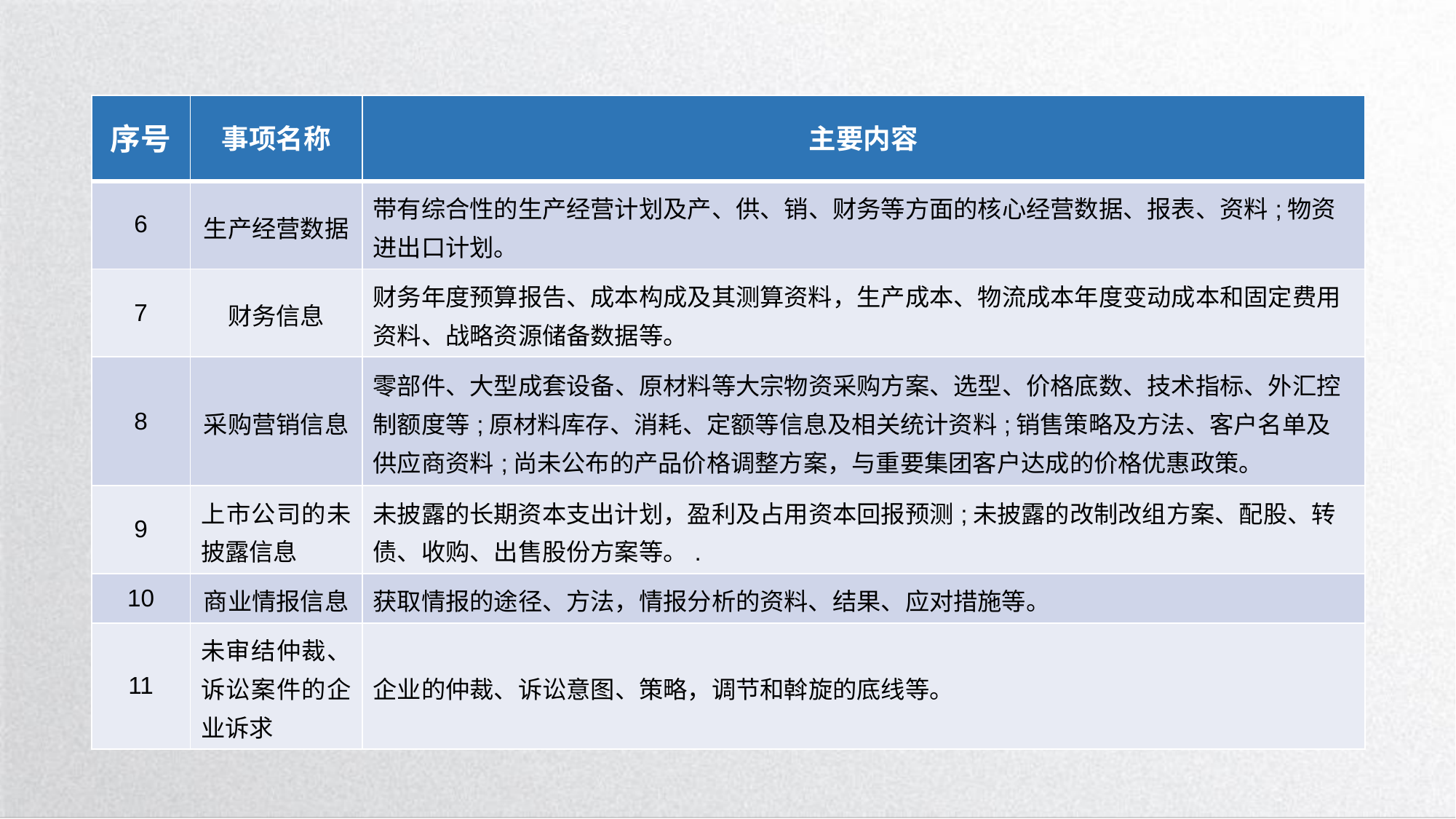

| 序号 | 事项名称 | 主要内容 |
| --- | --- | --- |
| 6 | 生产经营数据 | 带有综合性的生产经营计划及产、供、销、财务等方面的核心经营数据、报表、资料;物资进出口计划。 |
| 7 | 财务信息 | 财务年度预算报告、成本构成及其测算资料，生产成本、物流成本年度变动成本和固定费用资料、战略资源储备数据等。 |
| 8 | 采购营销信息 | 零部件、大型成套设备、原材料等大宗物资采购方案、选型、价格底数、技术指标、外汇控制额度等;原材料库存、消耗、定额等信息及相关统计资料;销售策略及方法、客户名单及供应商资料;尚未公布的产品价格调整方案，与重要集团客户达成的价格优惠政策。 |
| 9 | 上市公司的未披露信息 | 未披露的长期资本支出计划，盈利及占用资本回报预测;未披露的改制改组方案、配股、转债、收购、出售股份方案等。. |
| 10 | 商业情报信息 | 获取情报的途径、方法，情报分析的资料、结果、应对措施等。 |
| 11 | 未审结仲裁、诉讼案件的企业诉求 | 企业的仲裁、诉讼意图、策略，调节和斡旋的底线等。 |